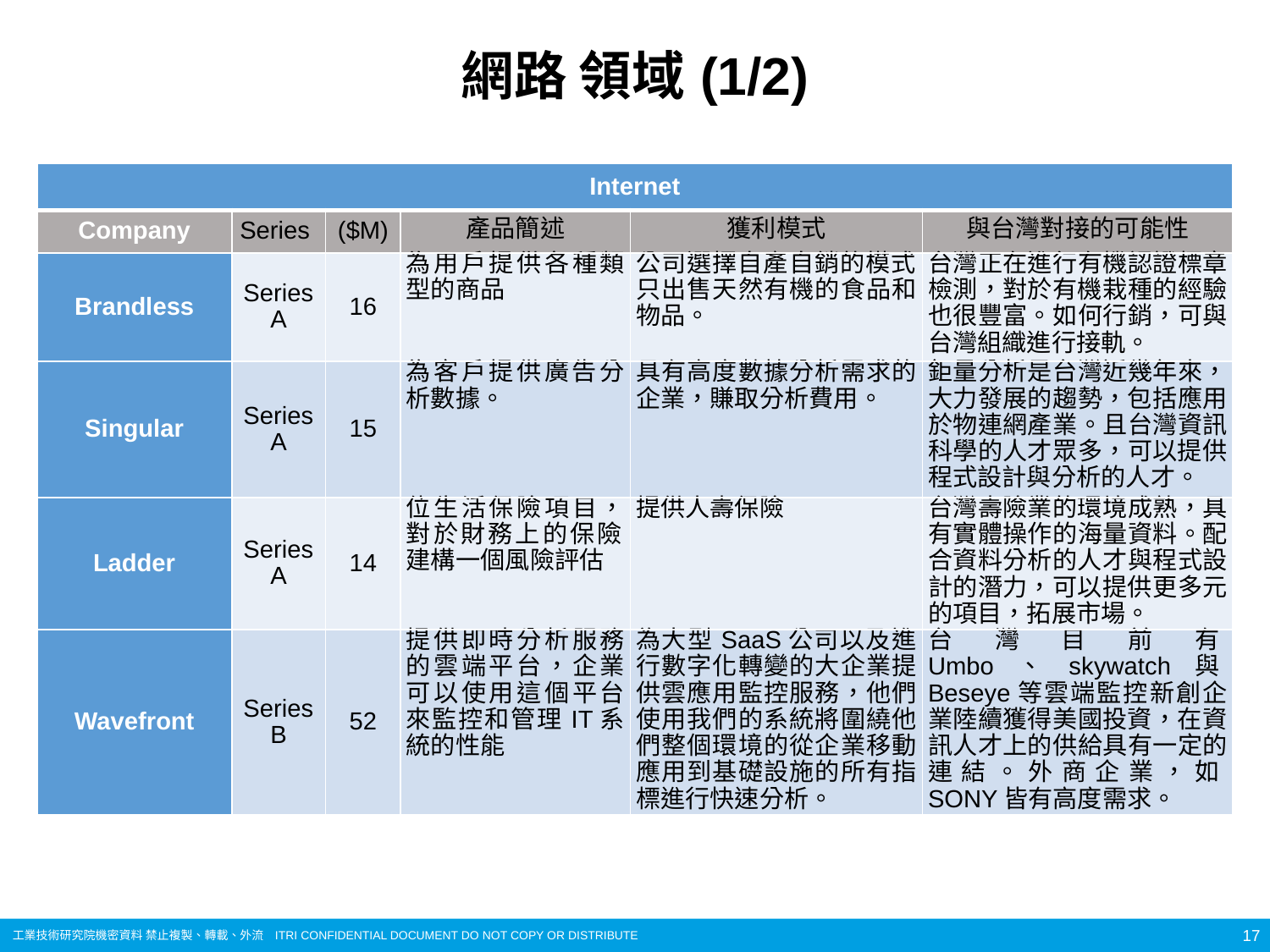

# 網路 領域(1/2)
| Internet |  |  |  |  |  |
| --- | --- | --- | --- | --- | --- |
| Company | Series | ($M) | 產品簡述 | 獲利模式 | 與台灣對接的可能性 |
| Brandless | Series A | 16 | 為用戶提供各種類型的商品 | 公司選擇自產自銷的模式，只出售天然有機的食品和物品。 | 台灣正在進行有機認證標章檢測，對於有機栽種的經驗也很豐富。如何行銷，可與台灣組織進行接軌。 |
| Singular | Series A | 15 | 為客戶提供廣告分析數據。 | 具有高度數據分析需求的企業，賺取分析費用。 | 鉅量分析是台灣近幾年來，大力發展的趨勢，包括應用於物連網產業。且台灣資訊科學的人才眾多，可以提供程式設計與分析的人才。 |
| Ladder | Series A | 14 | 位生活保險項目，對於財務上的保險，建構一個風險評估 | 提供人壽保險 | 台灣壽險業的環境成熟，具有實體操作的海量資料。配合資料分析的人才與程式設計的潛力，可以提供更多元的項目，拓展市場。 |
| Wavefront | Series B | 52 | 提供即時分析服務的雲端平台，企業可以使用這個平台來監控和管理IT系統的性能 | 為大型SaaS公司以及進行數字化轉變的大企業提供雲應用監控服務，他們使用我們的系統將圍繞他們整個環境的從企業移動應用到基礎設施的所有指標進行快速分析。 | 台灣目前有Umbo、skywatch與Beseye等雲端監控新創企業陸續獲得美國投資，在資訊人才上的供給具有一定的連結。外商企業，如SONY皆有高度需求。 |